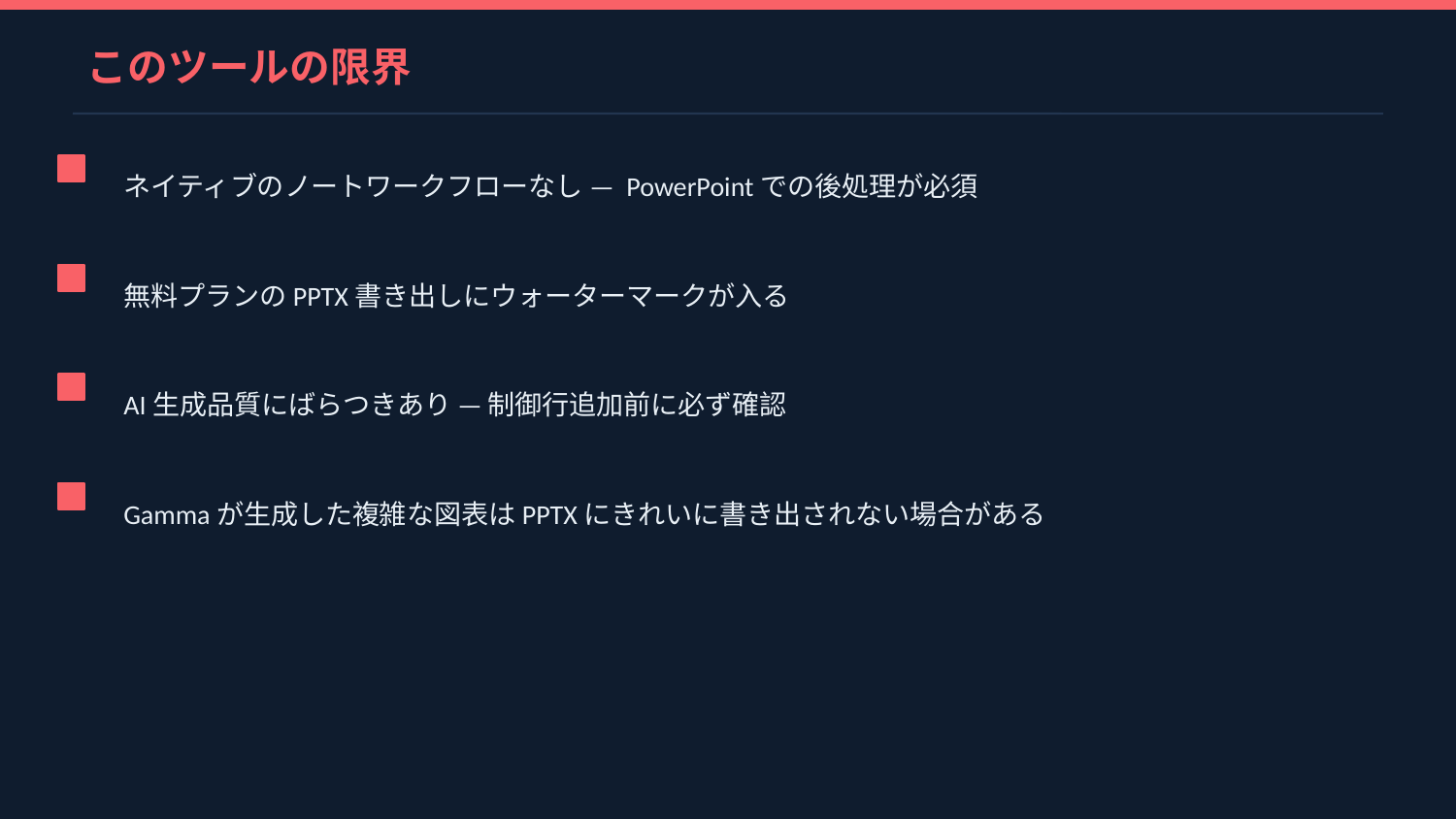

このツールの限界

ネイティブのノートワークフローなし — PowerPointでの後処理が必須

無料プランのPPTX書き出しにウォーターマークが入る

AI生成品質にばらつきあり — 制御行追加前に必ず確認

Gammaが生成した複雑な図表はPPTXにきれいに書き出されない場合がある